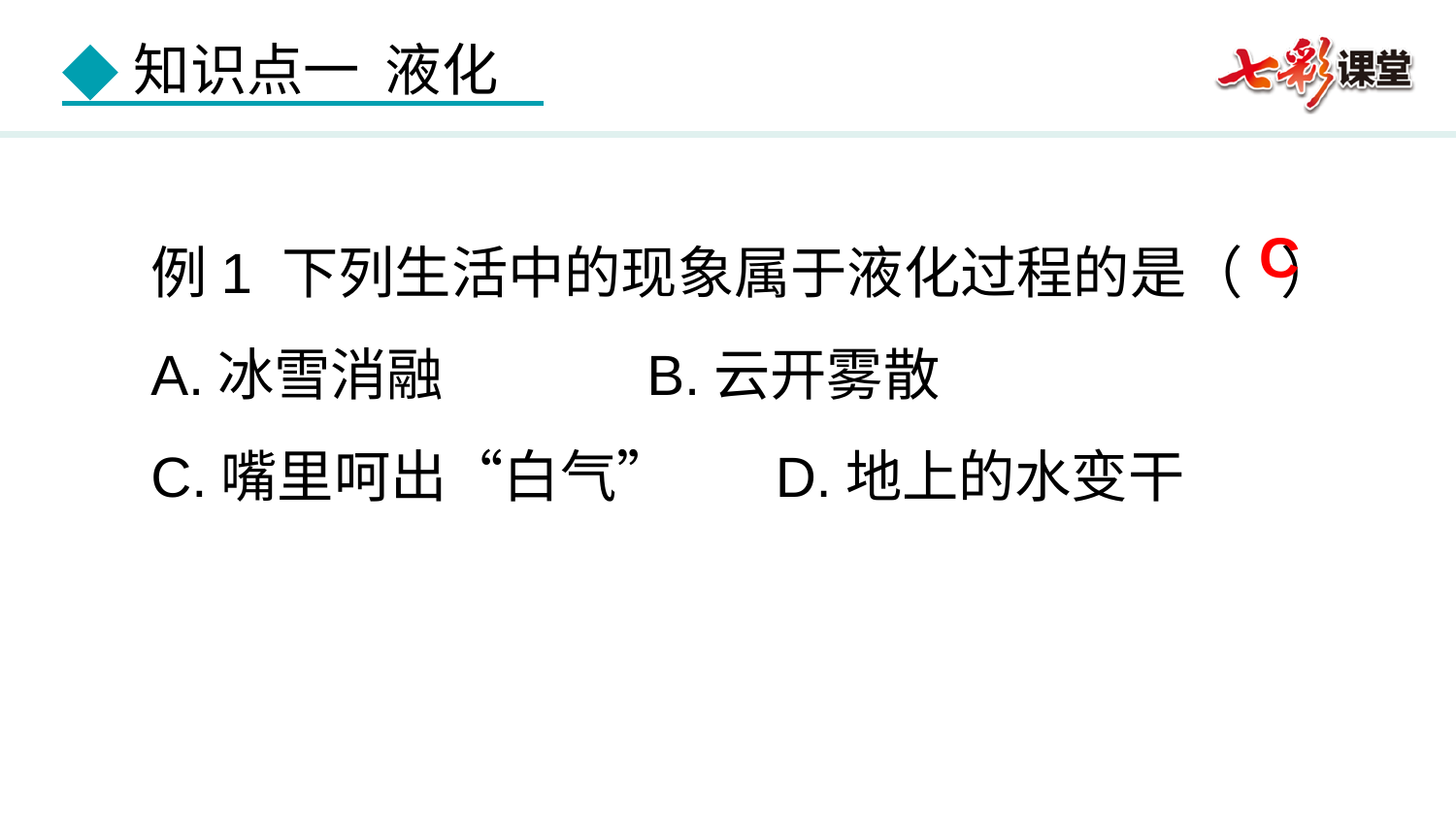

例1 下列生活中的现象属于液化过程的是（   ）
A.冰雪消融               B.云开雾散
C.嘴里呵出“白气”       D.地上的水变干
C